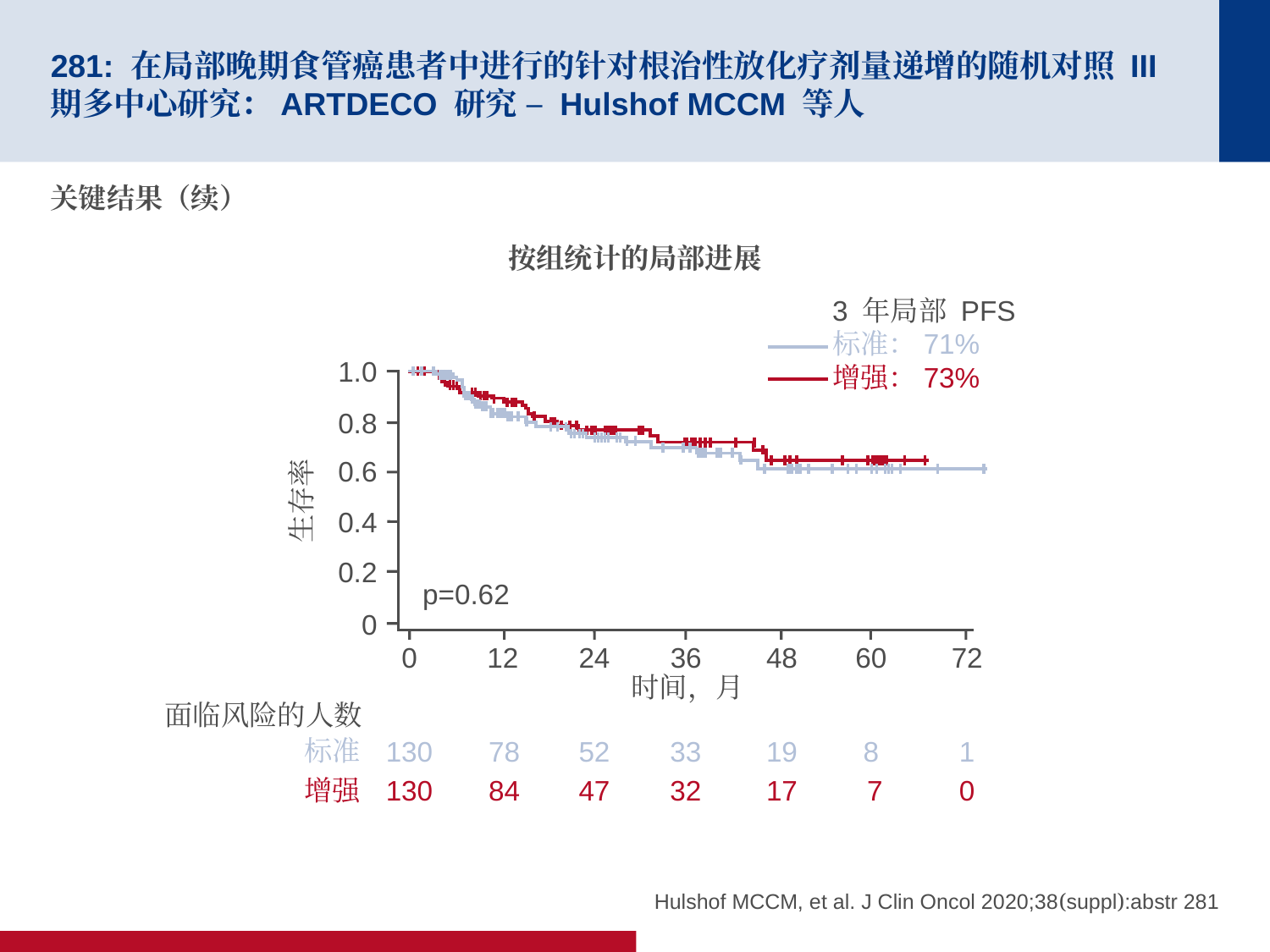

# 281: 在局部晚期食管癌患者中进行的针对根治性放化疗剂量递增的随机对照 III 期多中心研究：ARTDECO 研究 – Hulshof MCCM 等人
关键结果（续）
按组统计的局部进展
3 年局部 PFS
标准：71%
增强：73%
1.0

0.8

0.6

生存率
0.4

0.2
p=0.62

0

0
12
24
36
48
60
72
时间，月
面临风险的人数
标准
130
78
52
33
19
8
1
增强
130
84
47
32
17
 7
0
Hulshof MCCM, et al. J Clin Oncol 2020;38(suppl):abstr 281